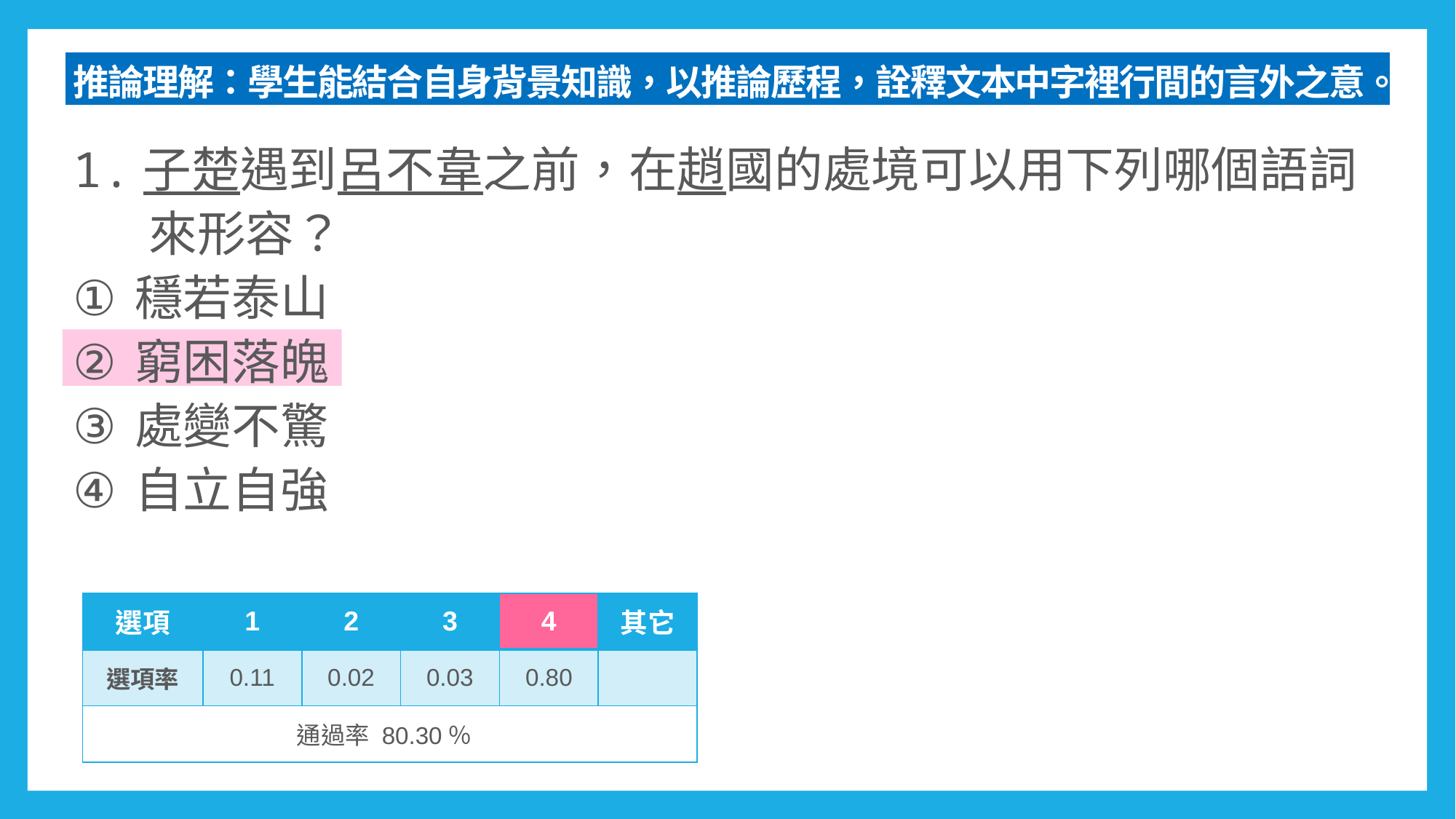

推論理解：學生能結合自身背景知識，以推論歷程，詮釋文本中字裡行間的言外之意。
1.子楚遇到呂不韋之前，在趙國的處境可以用下列哪個語詞來形容？
穩若泰山
窮困落魄
處變不驚
自立自強

| 選項 | 1 | 2 | 3 | 4 | 其它 |
| --- | --- | --- | --- | --- | --- |
| 選項率 | 0.11 | 0.02 | 0.03 | 0.80 |  |
| 通過率 80.30％ |  |  |  |  |  |